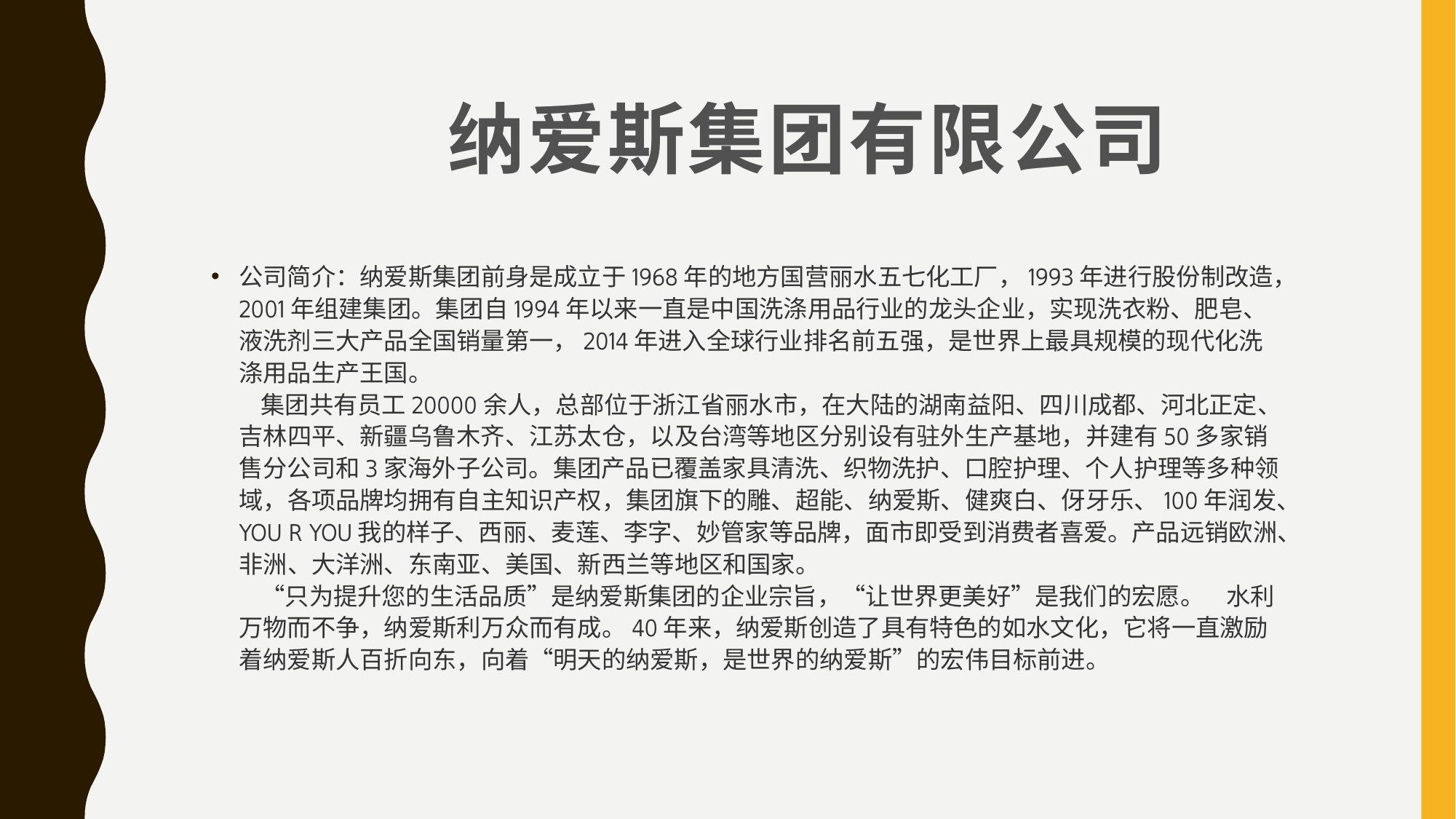

纳爱斯集团有限公司
公司简介：纳爱斯集团前身是成立于1968年的地方国营丽水五七化工厂，1993年进行股份制改造，2001年组建集团。集团自1994年以来一直是中国洗涤用品行业的龙头企业，实现洗衣粉、肥皂、液洗剂三大产品全国销量第一，2014年进入全球行业排名前五强，是世界上最具规模的现代化洗涤用品生产王国。
    集团共有员工20000余人，总部位于浙江省丽水市，在大陆的湖南益阳、四川成都、河北正定、吉林四平、新疆乌鲁木齐、江苏太仓，以及台湾等地区分别设有驻外生产基地，并建有50多家销售分公司和3家海外子公司。集团产品已覆盖家具清洗、织物洗护、口腔护理、个人护理等多种领域，各项品牌均拥有自主知识产权，集团旗下的雕、超能、纳爱斯、健爽白、伢牙乐、100年润发、YOU R YOU我的样子、西丽、麦莲、李字、妙管家等品牌，面市即受到消费者喜爱。产品远销欧洲、非洲、大洋洲、东南亚、美国、新西兰等地区和国家。 
    “只为提升您的生活品质”是纳爱斯集团的企业宗旨，“让世界更美好”是我们的宏愿。    水利万物而不争，纳爱斯利万众而有成。40年来，纳爱斯创造了具有特色的如水文化，它将一直激励着纳爱斯人百折向东，向着“明天的纳爱斯，是世界的纳爱斯”的宏伟目标前进。